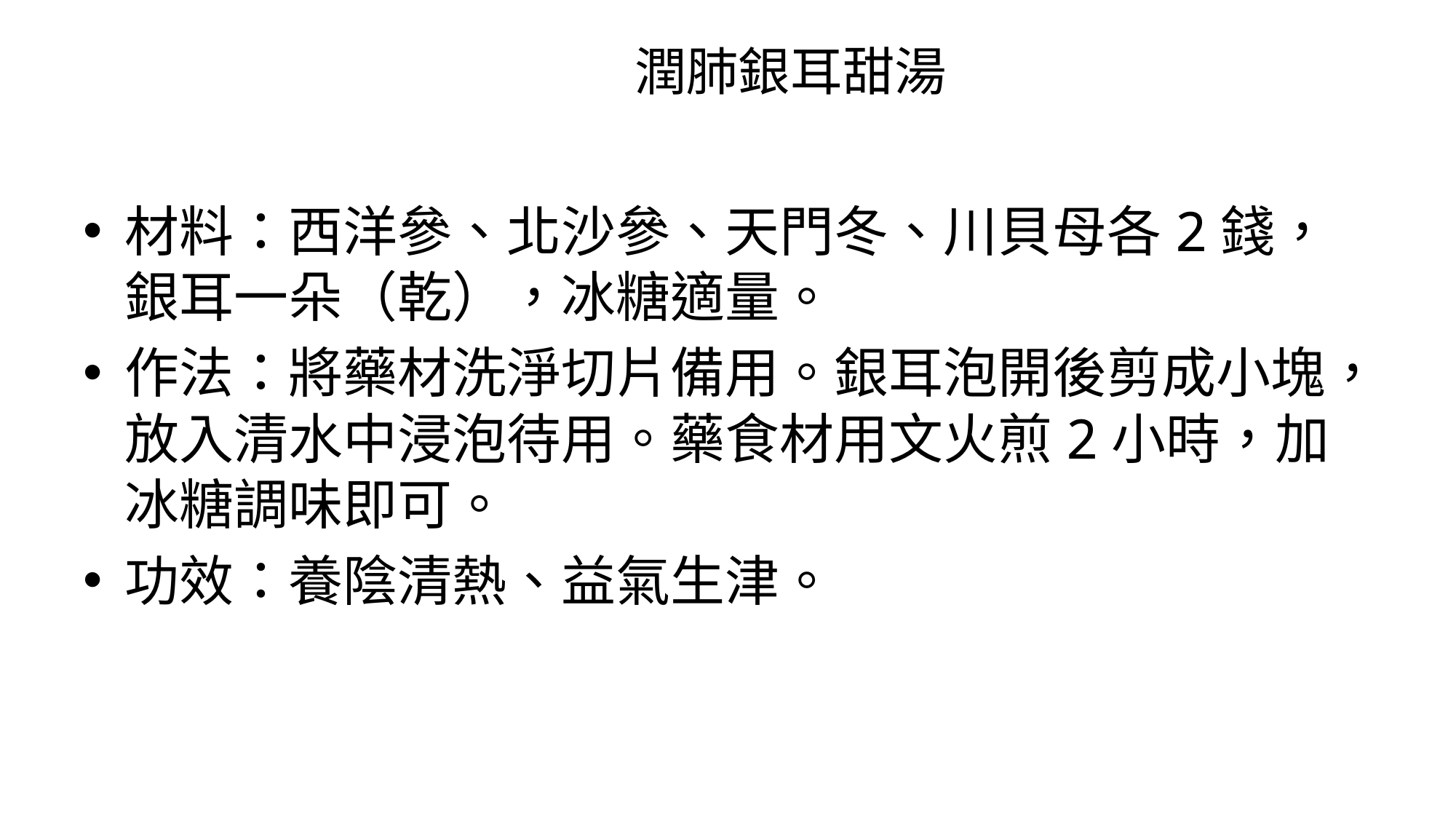

# 潤肺銀耳甜湯
材料：西洋參、北沙參、天門冬、川貝母各2錢，銀耳一朵（乾），冰糖適量。
作法：將藥材洗淨切片備用。銀耳泡開後剪成小塊，放入清水中浸泡待用。藥食材用文火煎2小時，加冰糖調味即可。
功效：養陰清熱、益氣生津。